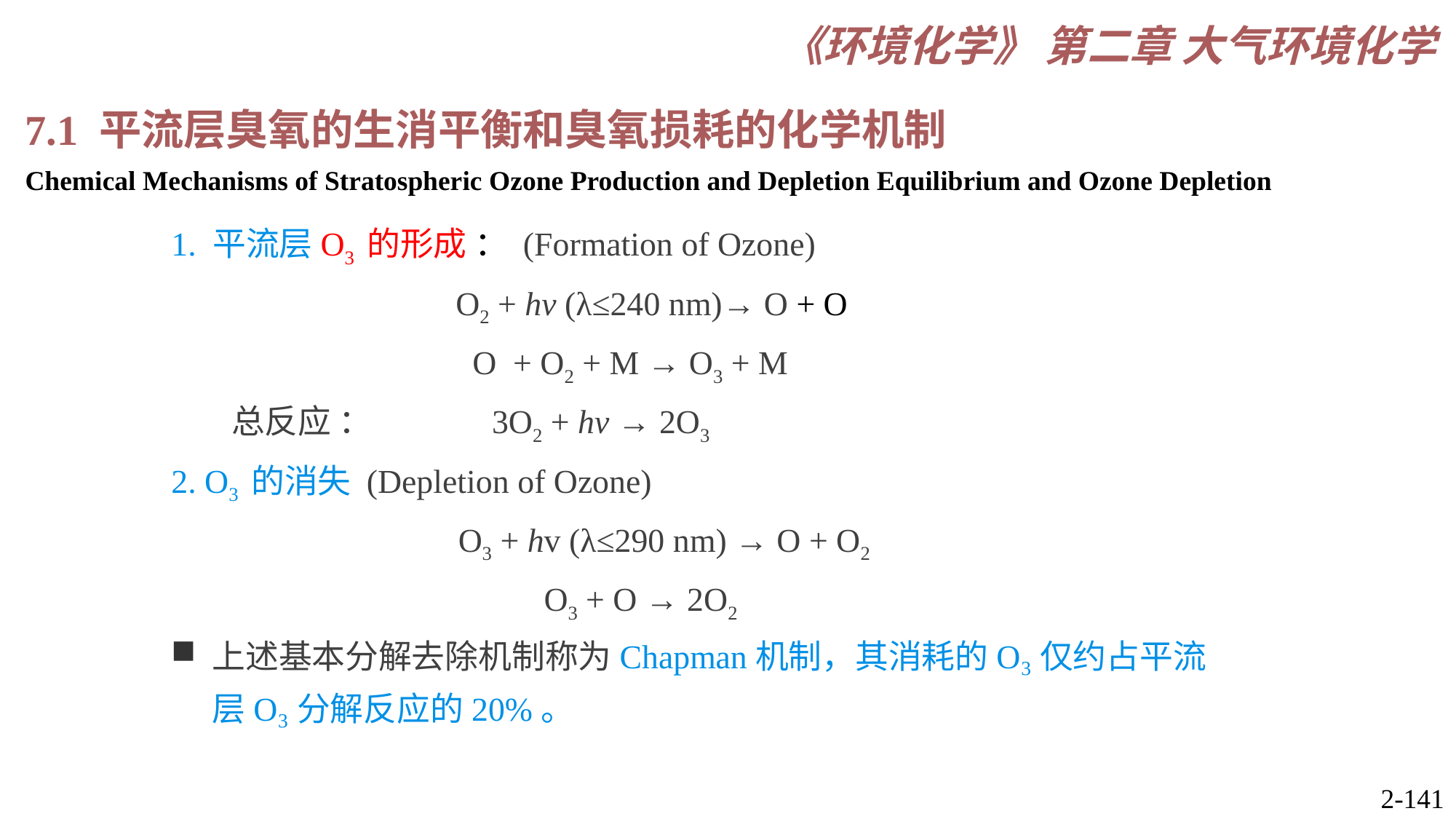

7.1 平流层臭氧的生消平衡和臭氧损耗的化学机制
Chemical Mechanisms of Stratospheric Ozone Production and Depletion Equilibrium and Ozone Depletion

1. 平流层O3 的形成 ： (Formation of Ozone)
                                  O2 + hv (λ≤240 nm)→ O + O
                                    O  + O2 + M → O3 + M
       总反应 ：               3O2 + hv → 2O3
2. O3 的消失 (Depletion of Ozone)
 O3 + hv (λ≤290 nm) → O + O2
          O3 + O → 2O2
上述基本分解去除机制称为Chapman机制，其消耗的O₃仅约占平流层O₃分解反应的20%。
2-141